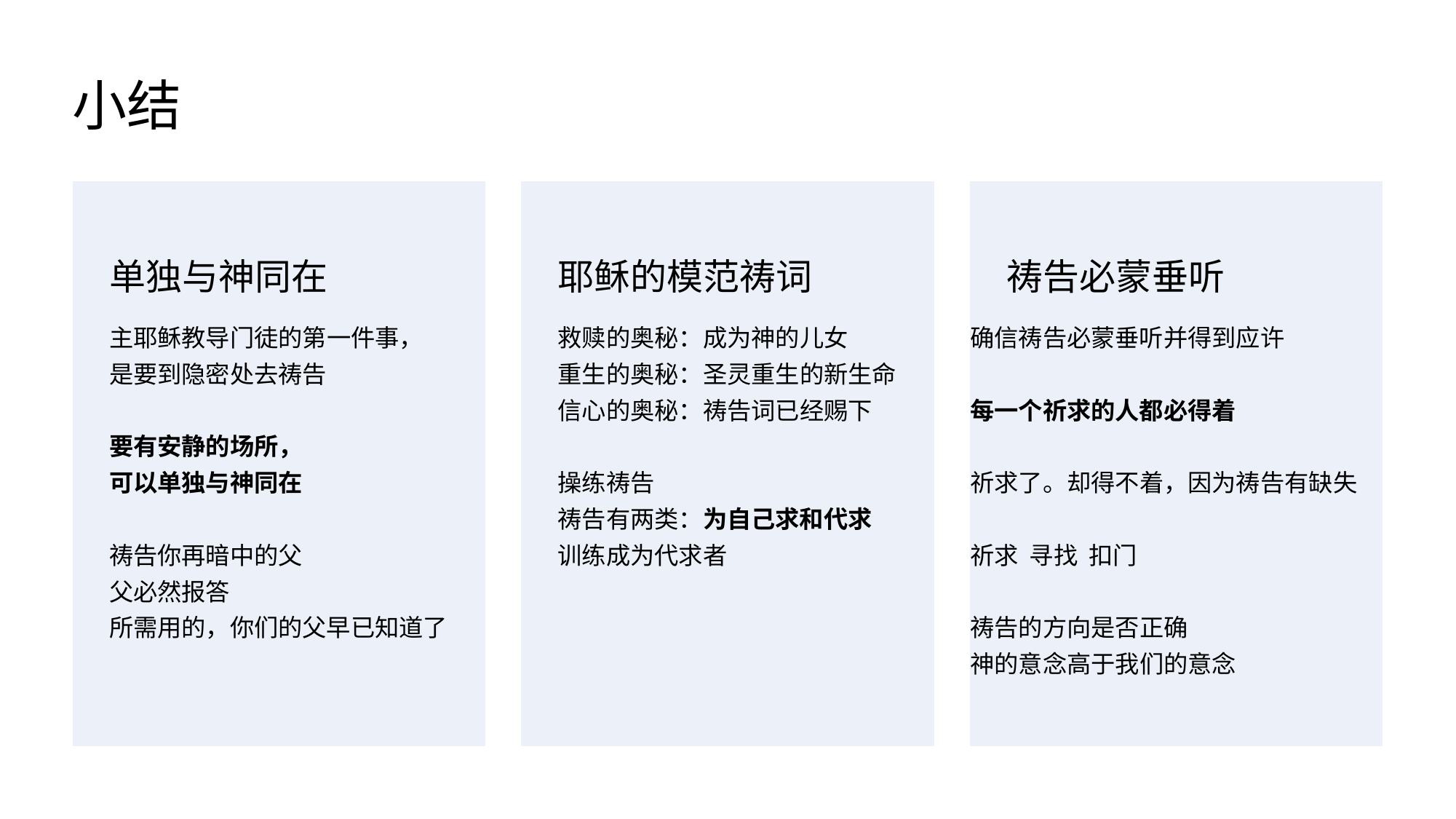

小结

单独与神同在
耶稣的模范祷词
祷告必蒙垂听
主耶稣教导门徒的第一件事，
是要到隐密处去祷告

要有安静的场所，
可以单独与神同在

祷告你再暗中的父
父必然报答
所需用的，你们的父早已知道了
救赎的奥秘：成为神的儿女
重生的奥秘：圣灵重生的新生命
信心的奥秘：祷告词已经赐下

操练祷告
祷告有两类：为自己求和代求
训练成为代求者

确信祷告必蒙垂听并得到应许

每一个祈求的人都必得着

祈求了。却得不着，因为祷告有缺失

祈求  寻找  扣门

祷告的方向是否正确
神的意念高于我们的意念